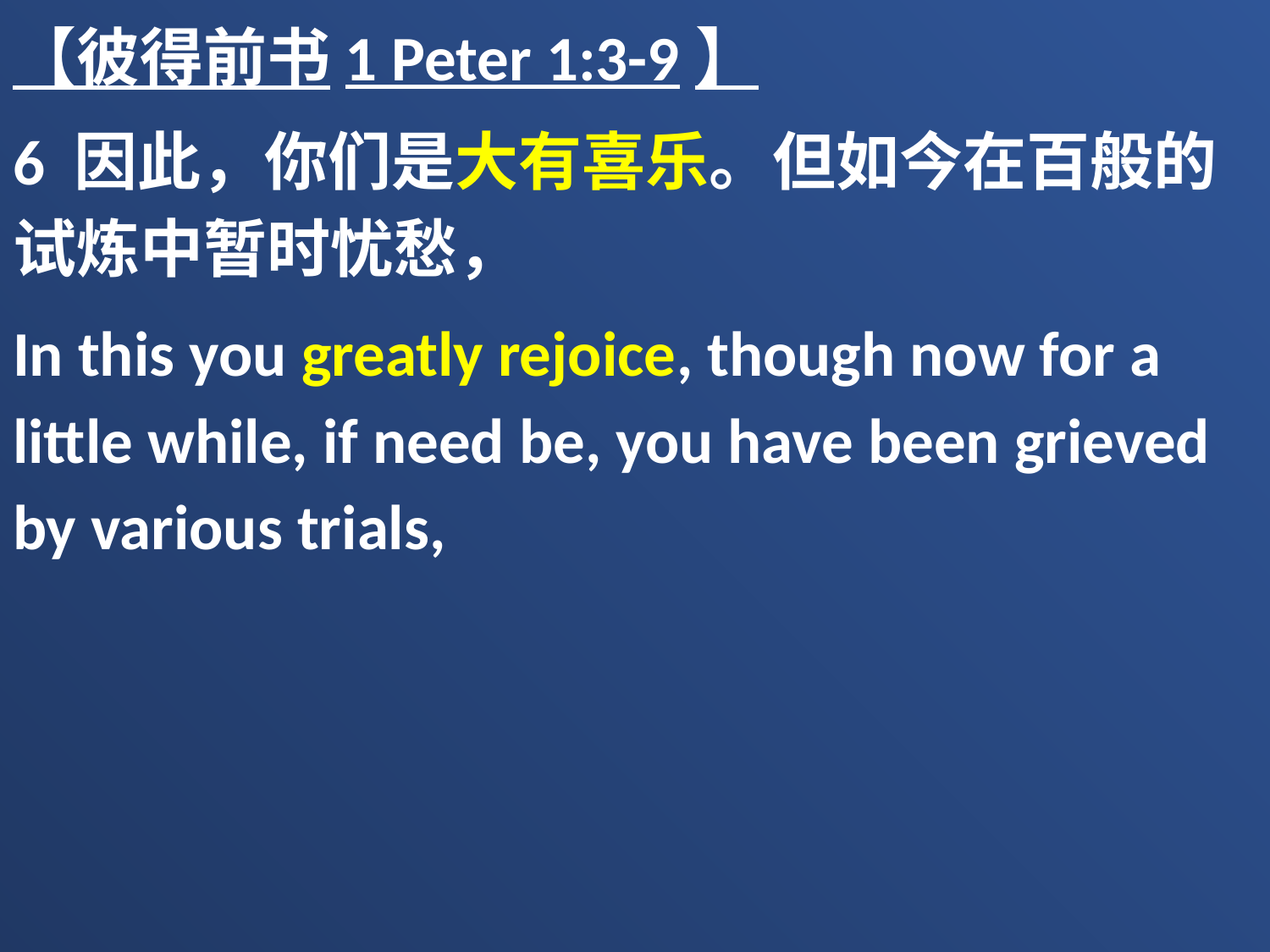

【彼得前书1 Peter 1:3-9】
6 因此，你们是大有喜乐。但如今在百般的试炼中暂时忧愁，
In this you greatly rejoice, though now for a little while, if need be, you have been grieved by various trials,